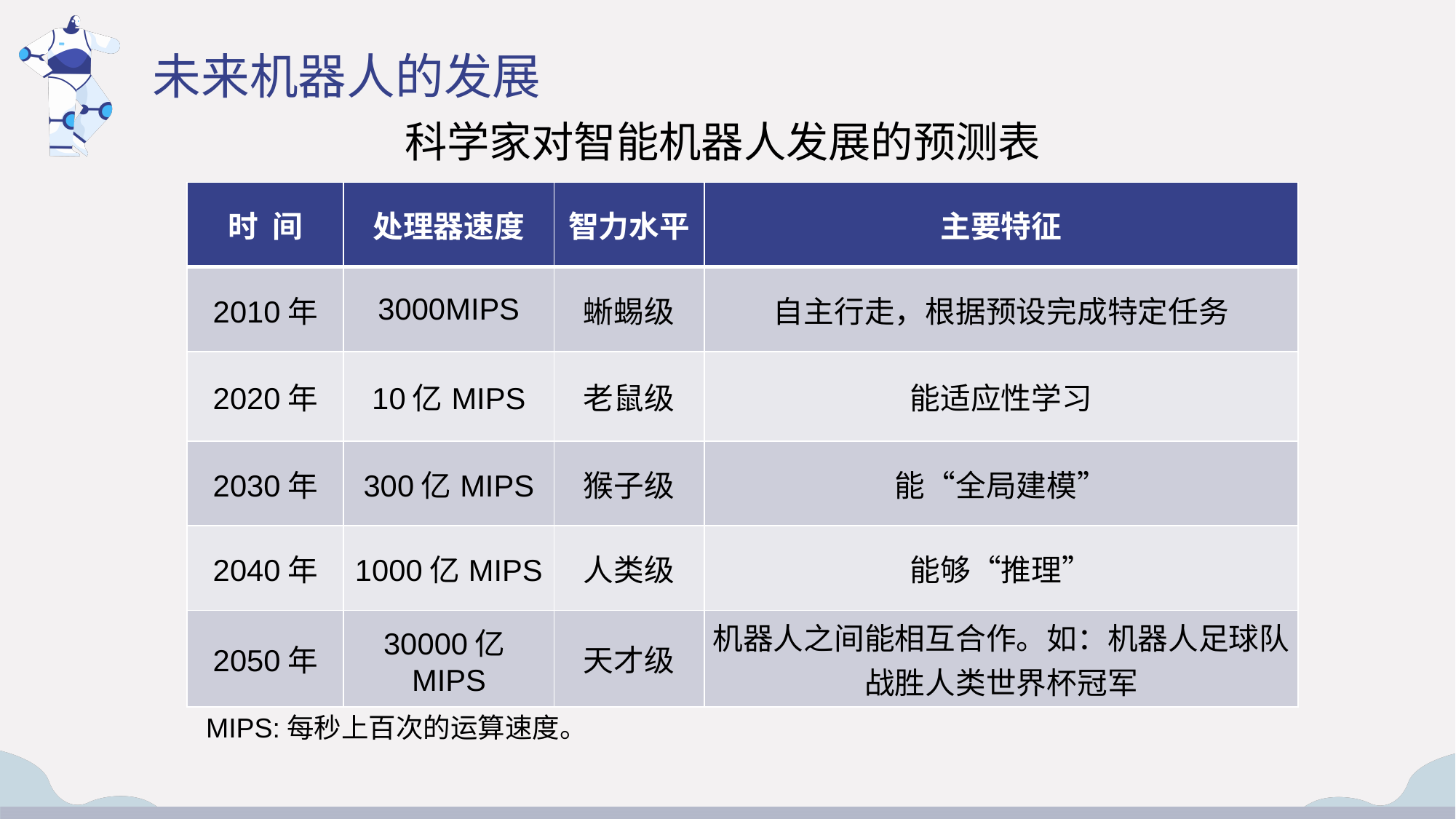

未来机器人的发展
# 科学家对智能机器人发展的预测表
| 时 间 | 处理器速度 | 智力水平 | 主要特征 |
| --- | --- | --- | --- |
| 2010年 | 3000MIPS | 蜥蜴级 | 自主行走，根据预设完成特定任务 |
| 2020年 | 10亿MIPS | 老鼠级 | 能适应性学习 |
| 2030年 | 300亿MIPS | 猴子级 | 能“全局建模” |
| 2040年 | 1000亿MIPS | 人类级 | 能够“推理” |
| 2050年 | 30000亿MIPS | 天才级 | 机器人之间能相互合作。如：机器人足球队战胜人类世界杯冠军 |
MIPS:每秒上百次的运算速度。